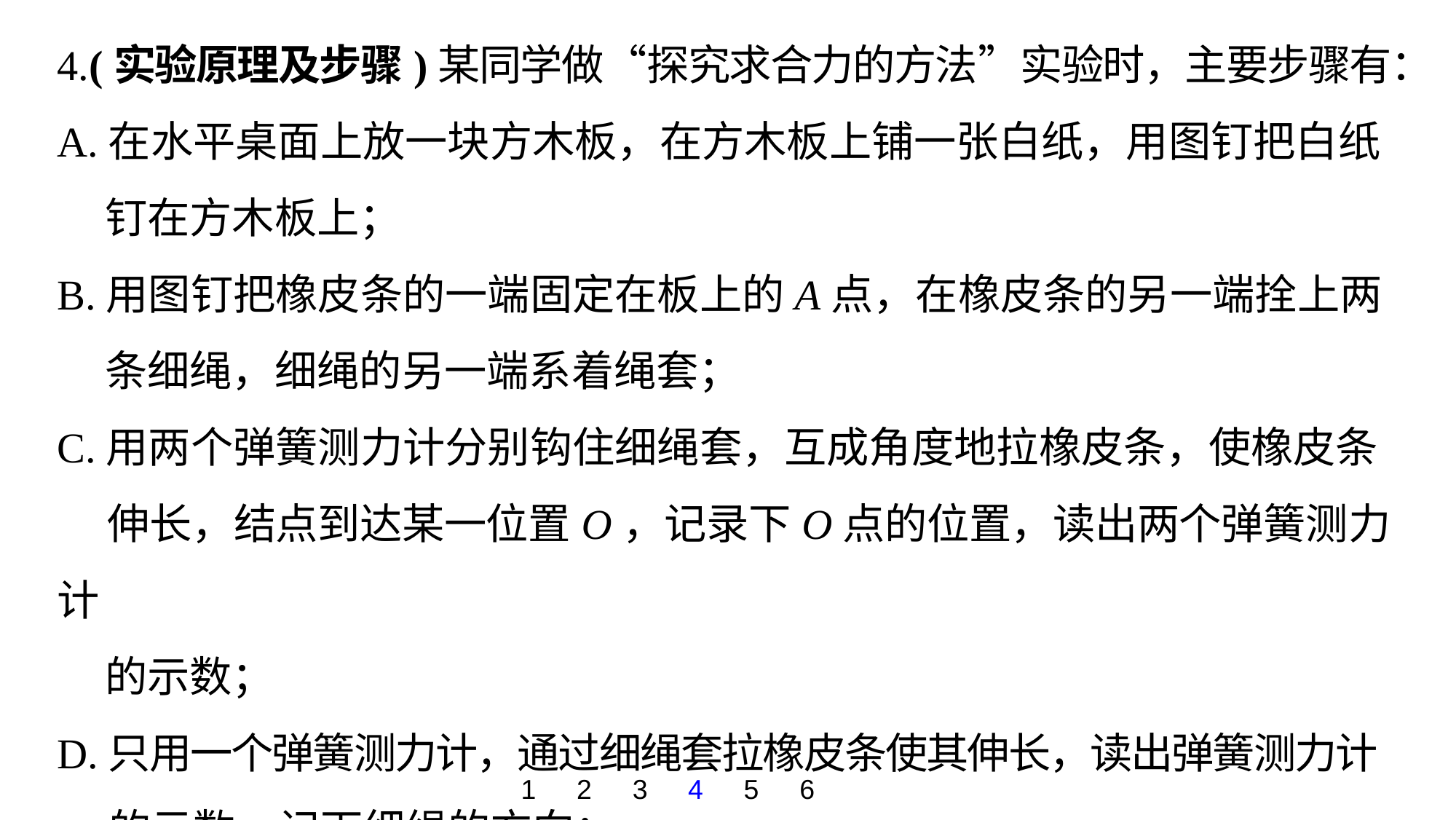

4.(实验原理及步骤)某同学做“探究求合力的方法”实验时，主要步骤有：
A.在水平桌面上放一块方木板，在方木板上铺一张白纸，用图钉把白纸
    钉在方木板上；
B.用图钉把橡皮条的一端固定在板上的A点，在橡皮条的另一端拴上两
    条细绳，细绳的另一端系着绳套；
C.用两个弹簧测力计分别钩住细绳套，互成角度地拉橡皮条，使橡皮条
    伸长，结点到达某一位置O，记录下O点的位置，读出两个弹簧测力计
    的示数；
D.只用一个弹簧测力计，通过细绳套拉橡皮条使其伸长，读出弹簧测力计
     的示数，记下细绳的方向；
1
2
3
4
5
6